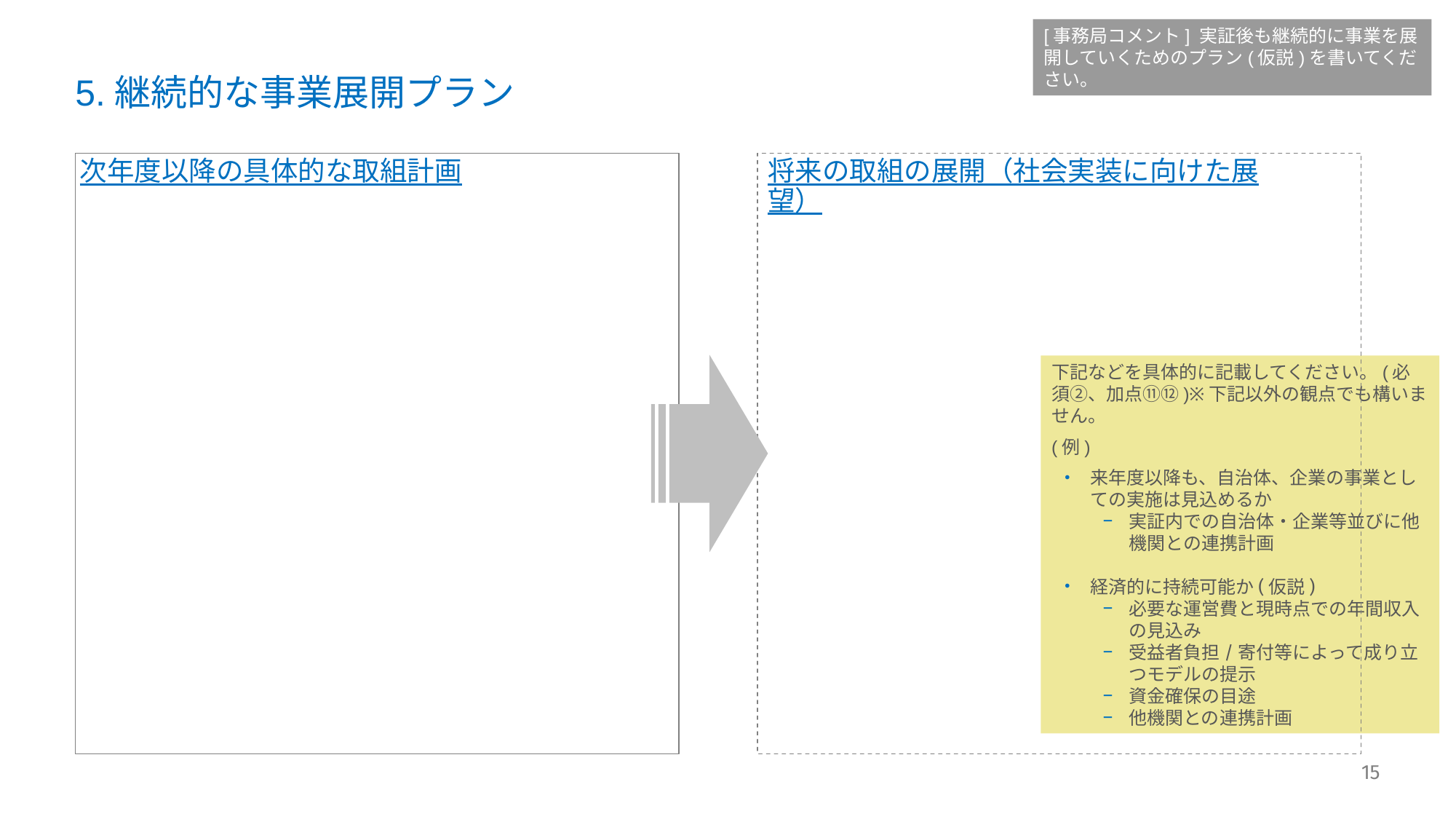

[事務局コメント] 実証後も継続的に事業を展開していくためのプラン(仮説)を書いてください。
# 5.継続的な事業展開プラン

次年度以降の具体的な取組計画
将来の取組の展開（社会実装に向けた展望）

下記などを具体的に記載してください。(必須②、加点⑪⑫)※下記以外の観点でも構いません。
(例)
来年度以降も、自治体、企業の事業としての実施は見込めるか
実証内での自治体・企業等並びに他機関との連携計画

経済的に持続可能か(仮説)
必要な運営費と現時点での年間収入の見込み
受益者負担/寄付等によって成り立つモデルの提示
資金確保の目途
他機関との連携計画